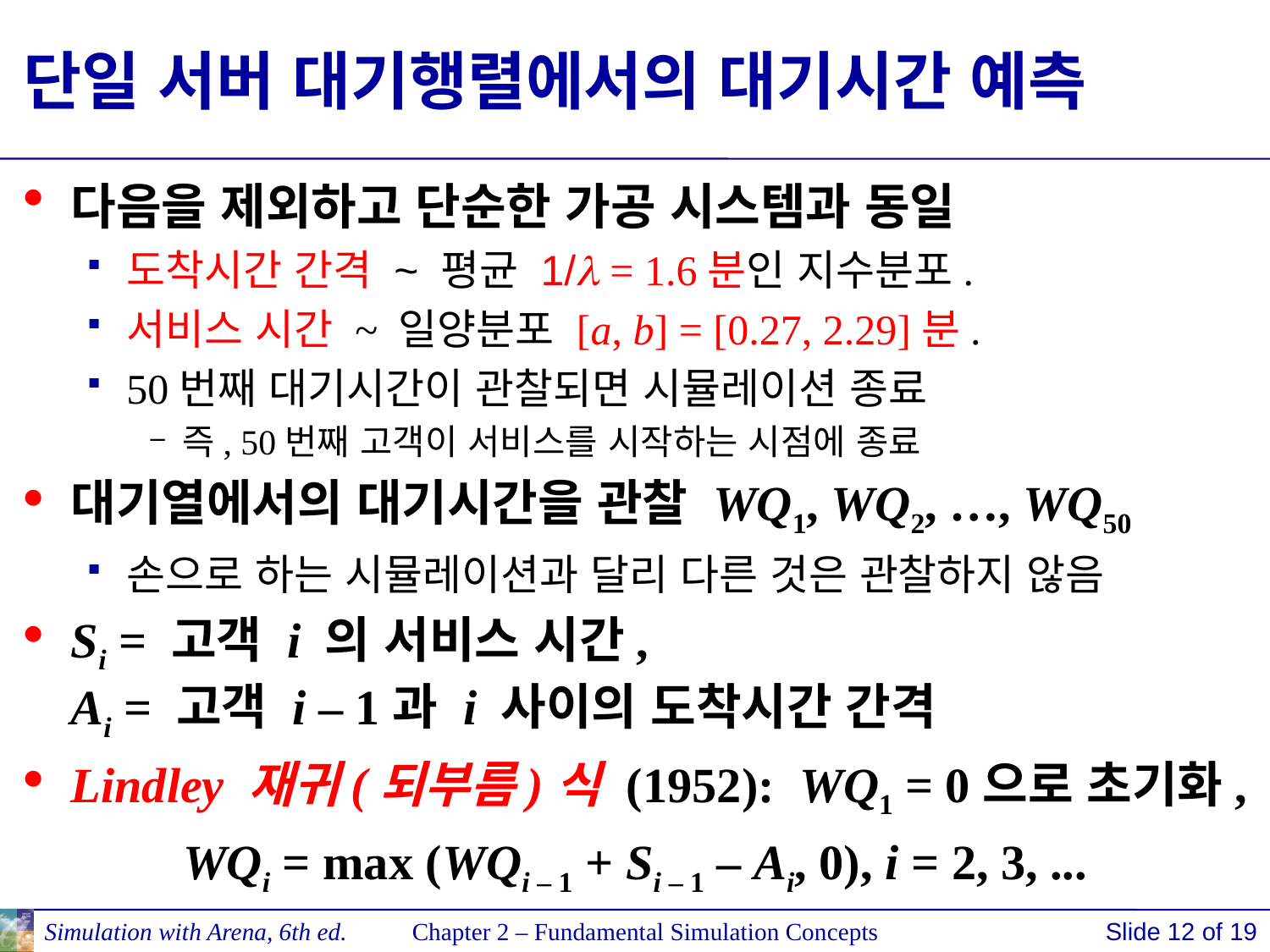

# 단일 서버 대기행렬에서의 대기시간 예측
다음을 제외하고 단순한 가공 시스템과 동일
도착시간 간격 ~ 평균 1/λ = 1.6분인 지수분포.
서비스 시간 ~ 일양분포 [a, b] = [0.27, 2.29]분.
50번째 대기시간이 관찰되면 시뮬레이션 종료
즉, 50번째 고객이 서비스를 시작하는 시점에 종료
대기열에서의 대기시간을 관찰 WQ1, WQ2, …, WQ50
손으로 하는 시뮬레이션과 달리 다른 것은 관찰하지 않음
Si = 고객 i 의 서비스 시간,
Ai = 고객 i – 1과 i 사이의 도착시간 간격
Lindley 재귀(되부름)식 (1952):  WQ1 = 0으로 초기화,
WQi = max (WQi – 1 + Si – 1 – Ai, 0), i = 2, 3, ...

Simulation with Arena, 6th ed.
Chapter 2 – Fundamental Simulation Concepts
Slide 12 of 19